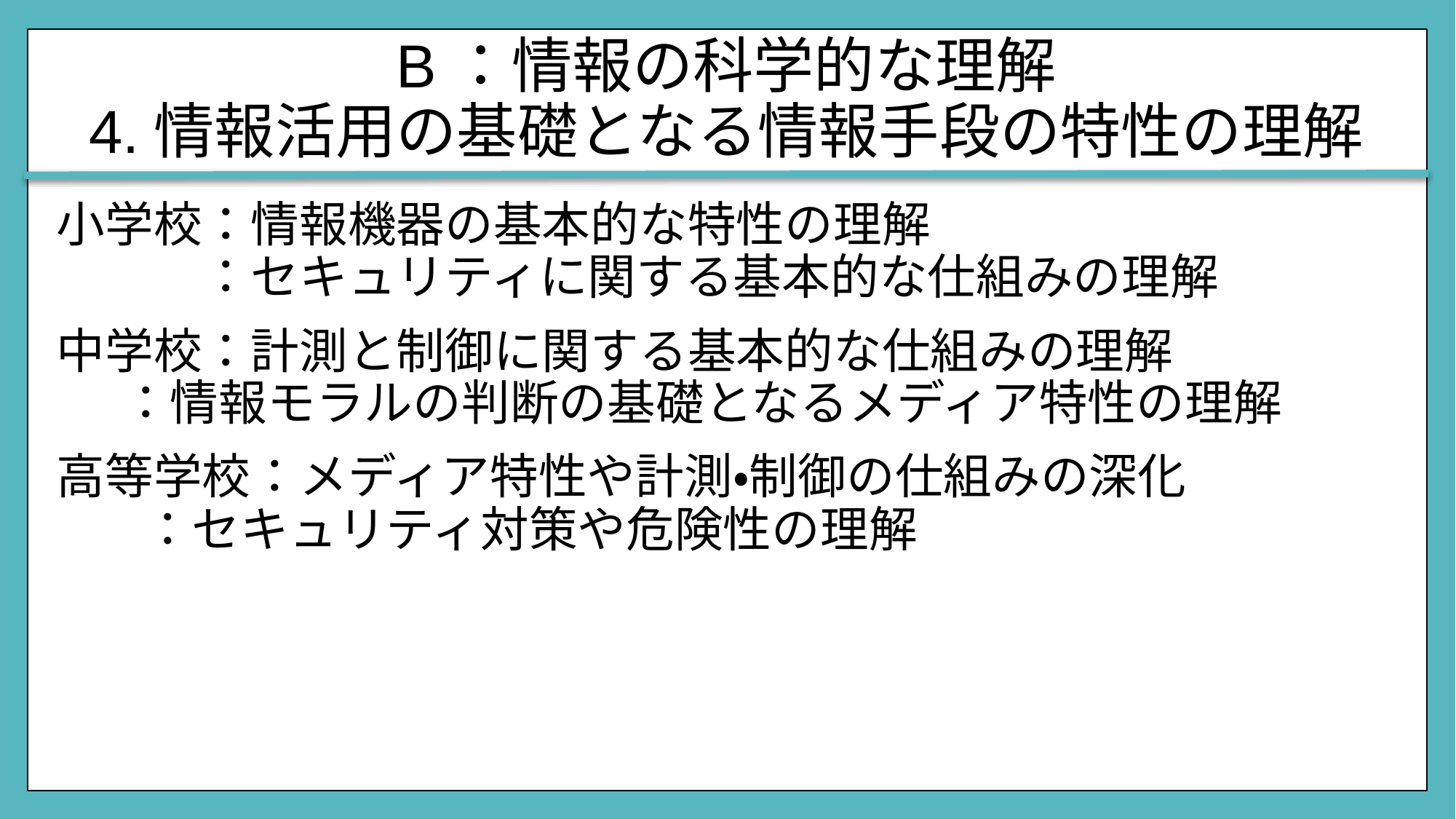

# B：情報の科学的な理解 4.情報活用の基礎となる情報手段の特性の理解
小学校：情報機器の基本的な特性の理解
　　　：セキュリティに関する基本的な仕組みの理解
中学校：計測と制御に関する基本的な仕組みの理解
      ：情報モラルの判断の基礎となるメディア特性の理解
高等学校：メディア特性や計測・制御の仕組みの深化
        ：セキュリティ対策や危険性の理解